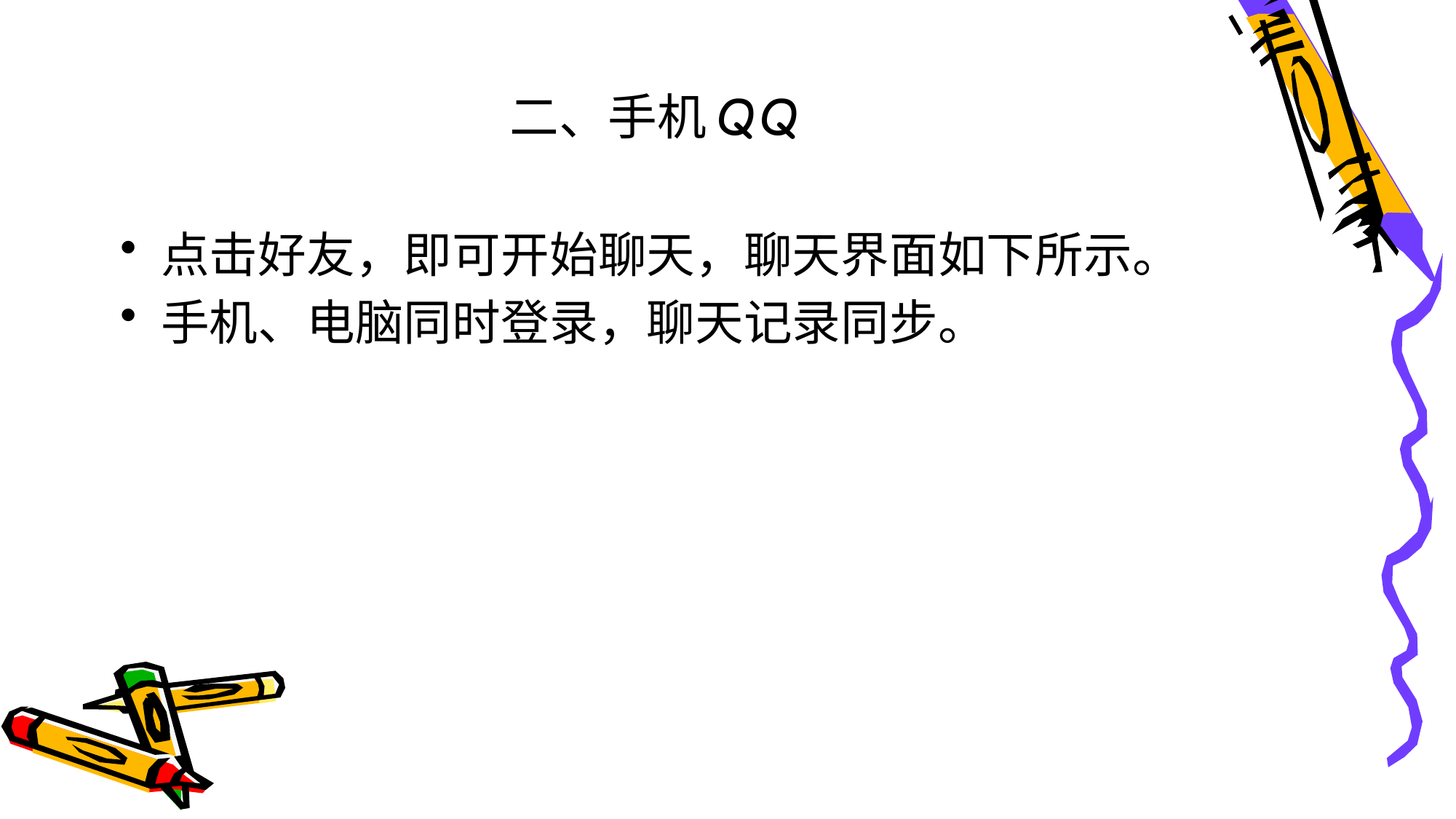

# 二、手机QQ
点击好友，即可开始聊天，聊天界面如下所示。
手机、电脑同时登录，聊天记录同步。